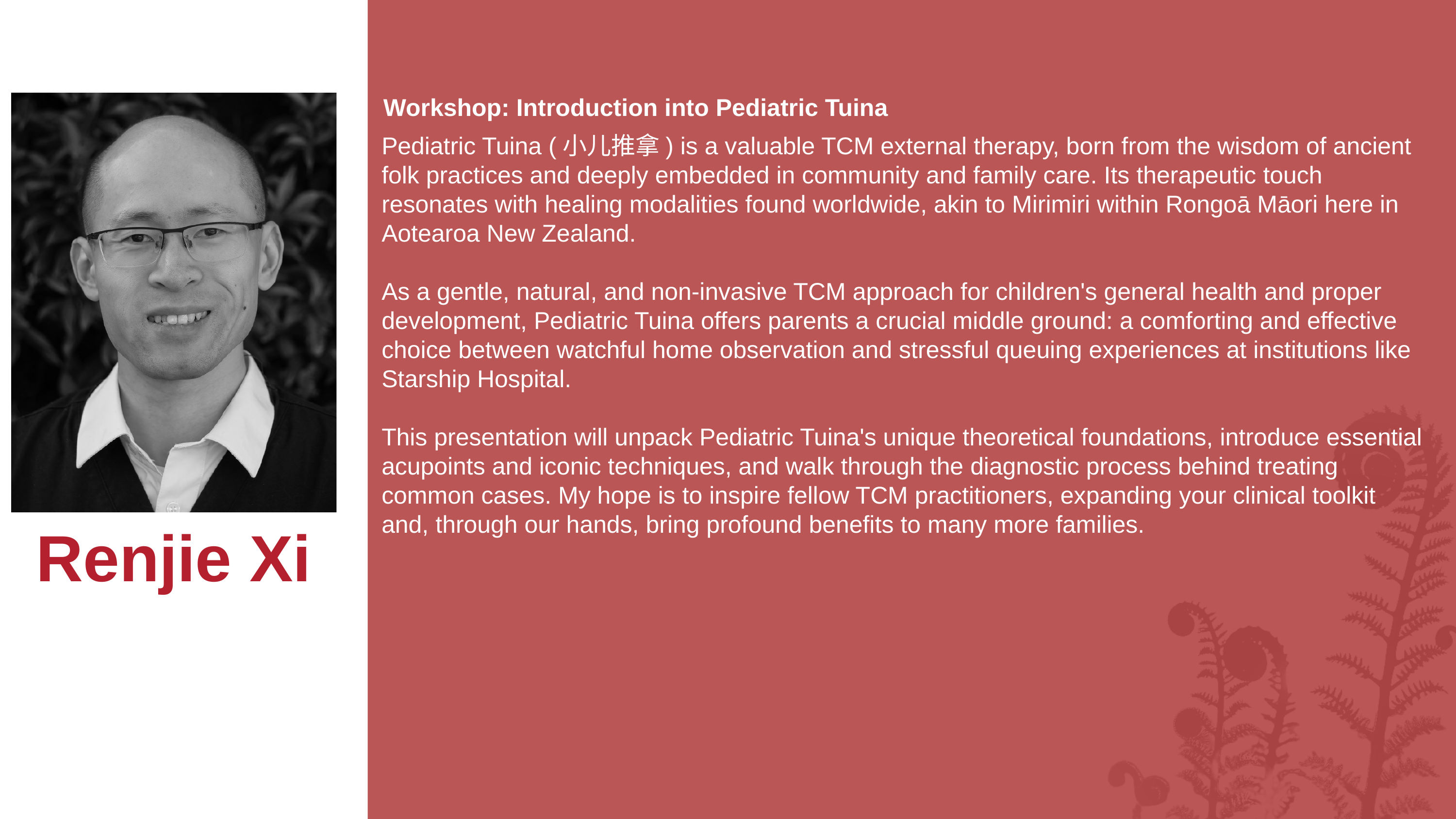

Workshop: Introduction into Pediatric Tuina
Pediatric Tuina (小儿推拿) is a valuable TCM external therapy, born from the wisdom of ancient folk practices and deeply embedded in community and family care. Its therapeutic touch resonates with healing modalities found worldwide, akin to Mirimiri within Rongoā Māori here in Aotearoa New Zealand.

As a gentle, natural, and non-invasive TCM approach for children's general health and proper development, Pediatric Tuina offers parents a crucial middle ground: a comforting and effective choice between watchful home observation and stressful queuing experiences at institutions like Starship Hospital.

This presentation will unpack Pediatric Tuina's unique theoretical foundations, introduce essential acupoints and iconic techniques, and walk through the diagnostic process behind treating common cases. My hope is to inspire fellow TCM practitioners, expanding your clinical toolkit and, through our hands, bring profound benefits to many more families.

Renjie Xi